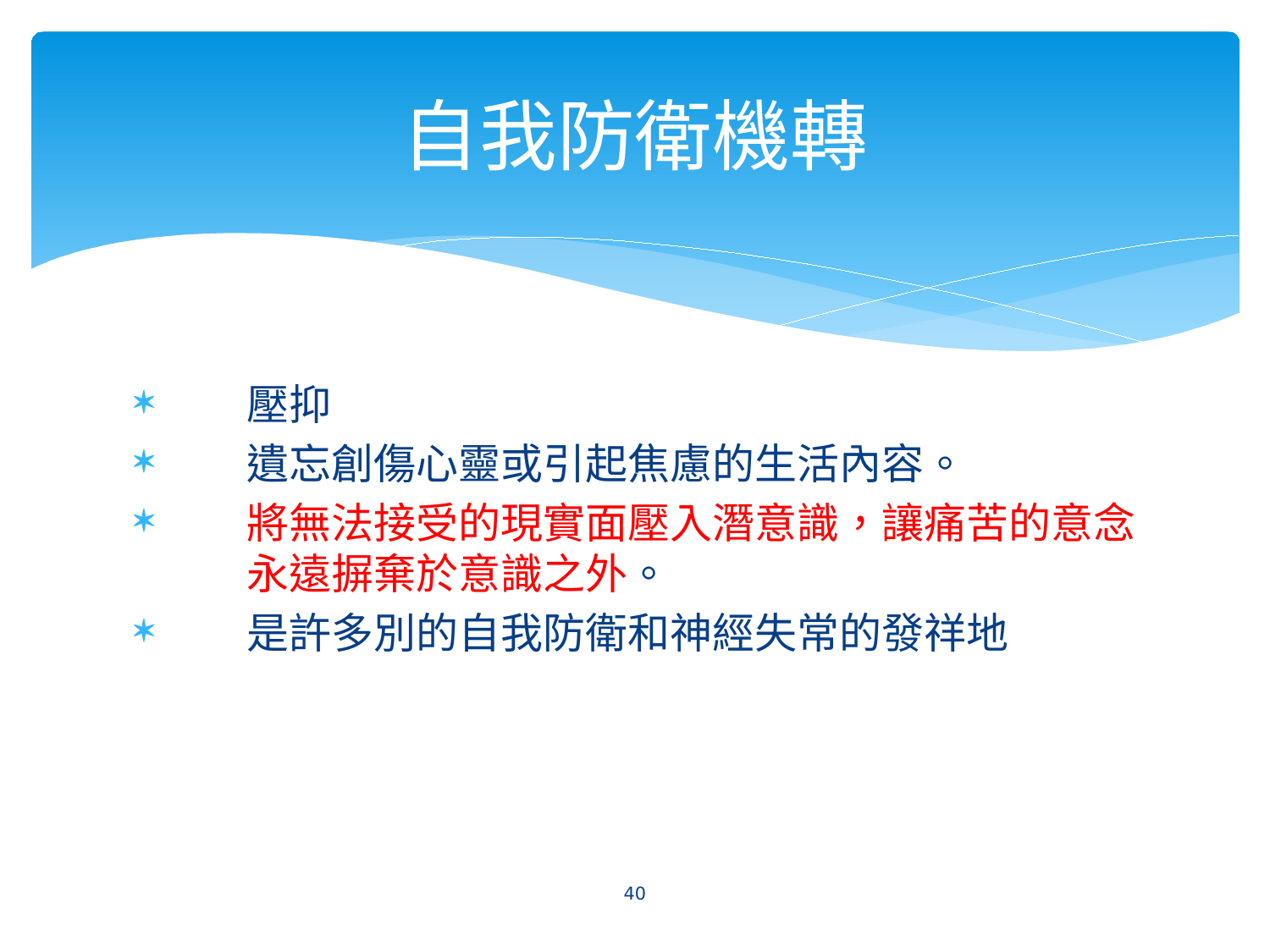

# 自我防衛機轉
壓抑
遺忘創傷心靈或引起焦慮的生活內容。
將無法接受的現實面壓入潛意識，讓痛苦的意念永遠摒棄於意識之外。
是許多別的自我防衛和神經失常的發祥地
40